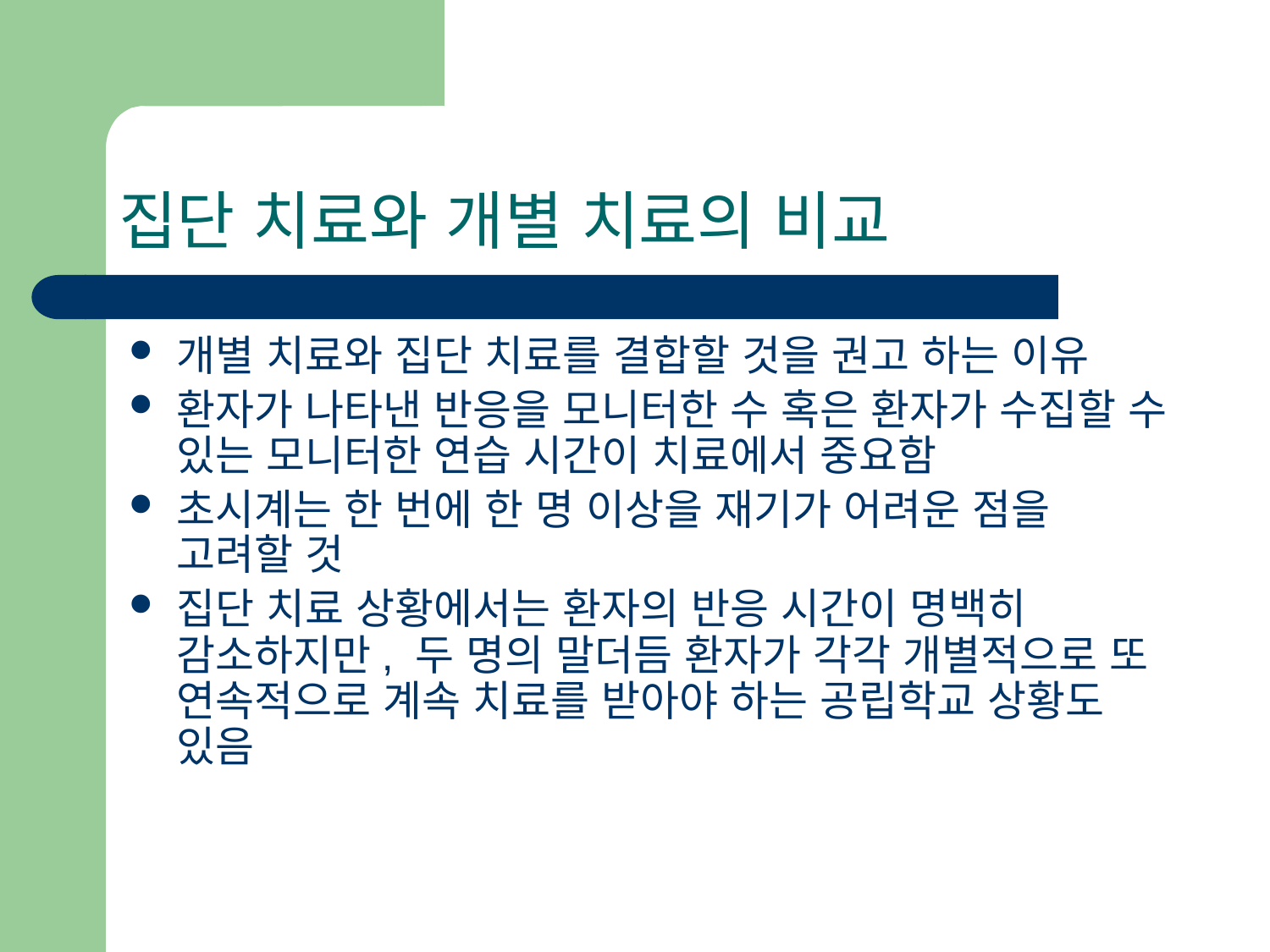

# 집단 치료와 개별 치료의 비교
개별 치료와 집단 치료를 결합할 것을 권고 하는 이유
환자가 나타낸 반응을 모니터한 수 혹은 환자가 수집할 수 있는 모니터한 연습 시간이 치료에서 중요함
초시계는 한 번에 한 명 이상을 재기가 어려운 점을 고려할 것
집단 치료 상황에서는 환자의 반응 시간이 명백히 감소하지만, 두 명의 말더듬 환자가 각각 개별적으로 또 연속적으로 계속 치료를 받아야 하는 공립학교 상황도 있음